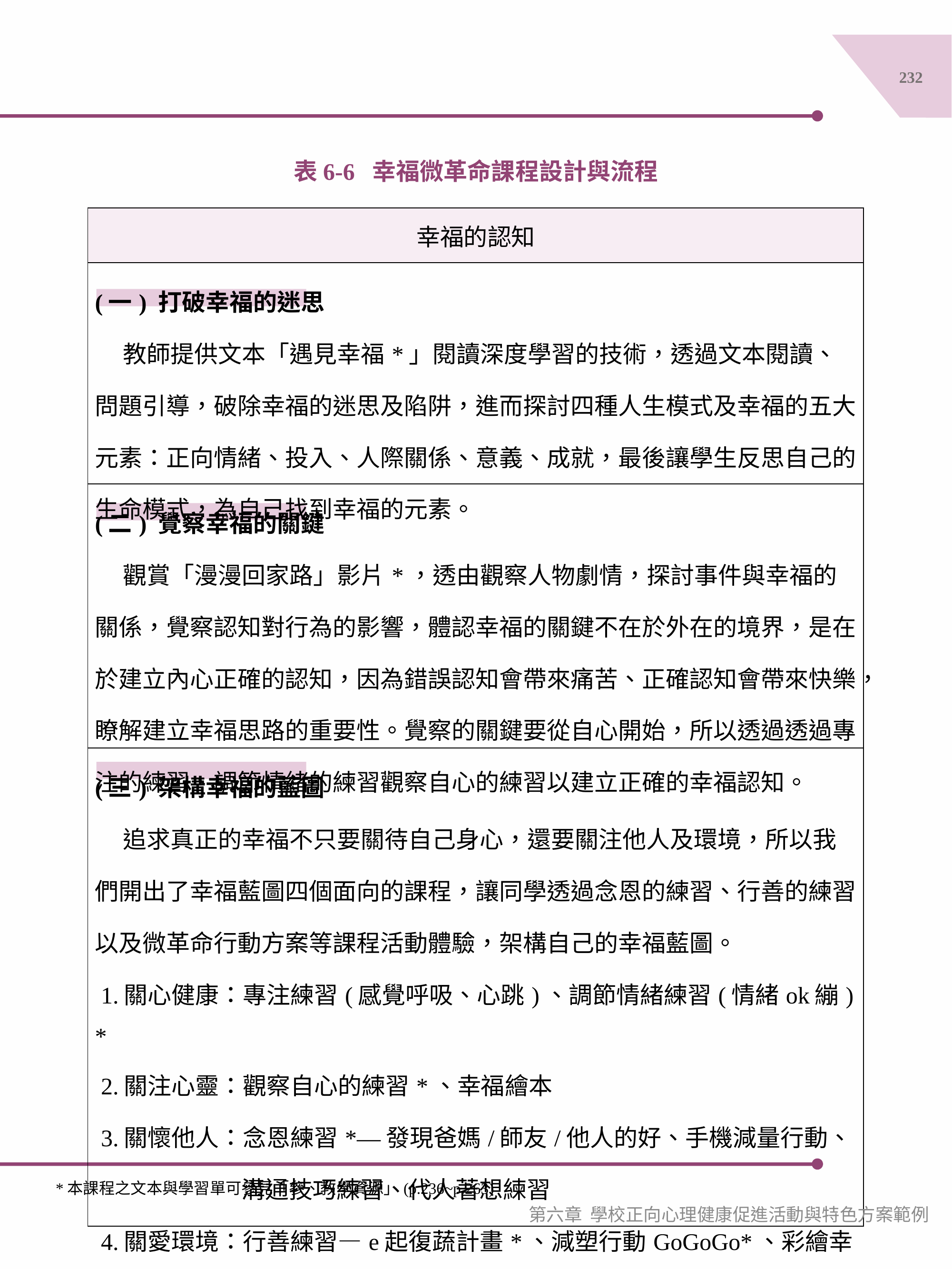

232
表6-6  幸福微革命課程設計與流程
| 幸福的認知 |
| --- |
| (一) 打破幸福的迷思 教師提供文本「遇見幸福\*」閱讀深度學習的技術，透過文本閱讀、問題引導，破除幸福的迷思及陷阱，進而探討四種人生模式及幸福的五大元素：正向情緒、投入、人際關係、意義、成就，最後讓學生反思自己的生命模式，為自己找到幸福的元素。 |
| (二) 覺察幸福的關鍵 觀賞「漫漫回家路」影片\*，透由觀察人物劇情，探討事件與幸福的關係，覺察認知對行為的影響，體認幸福的關鍵不在於外在的境界，是在於建立內心正確的認知，因為錯誤認知會帶來痛苦、正確認知會帶來快樂，瞭解建立幸福思路的重要性。覺察的關鍵要從自心開始，所以透過透過專注的練習、調節情緒的練習觀察自心的練習以建立正確的幸福認知。 |
| (三) 架構幸福的藍圖 追求真正的幸福不只要關待自己身心，還要關注他人及環境，所以我們開出了幸福藍圖四個面向的課程，讓同學透過念恩的練習、行善的練習以及微革命行動方案等課程活動體驗，架構自己的幸福藍圖。 1.關心健康：專注練習(感覺呼吸、心跳)、調節情緒練習(情緒ok繃) \* 2.關注心靈：觀察自心的練習\*、幸福繪本 3.關懷他人：念恩練習\*—發現爸媽/師友/他人的好、手機減量行動、溝通技巧練習、代人著想練習 4.關愛環境：行善練習—e起復蔬計畫\*、減塑行動GoGoGo\*、彩繪幸福 |

*本課程之文本與學習單可參見「參、教學資源」(p.236~p.263)

第六章  學校正向心理健康促進活動與特色方案範例